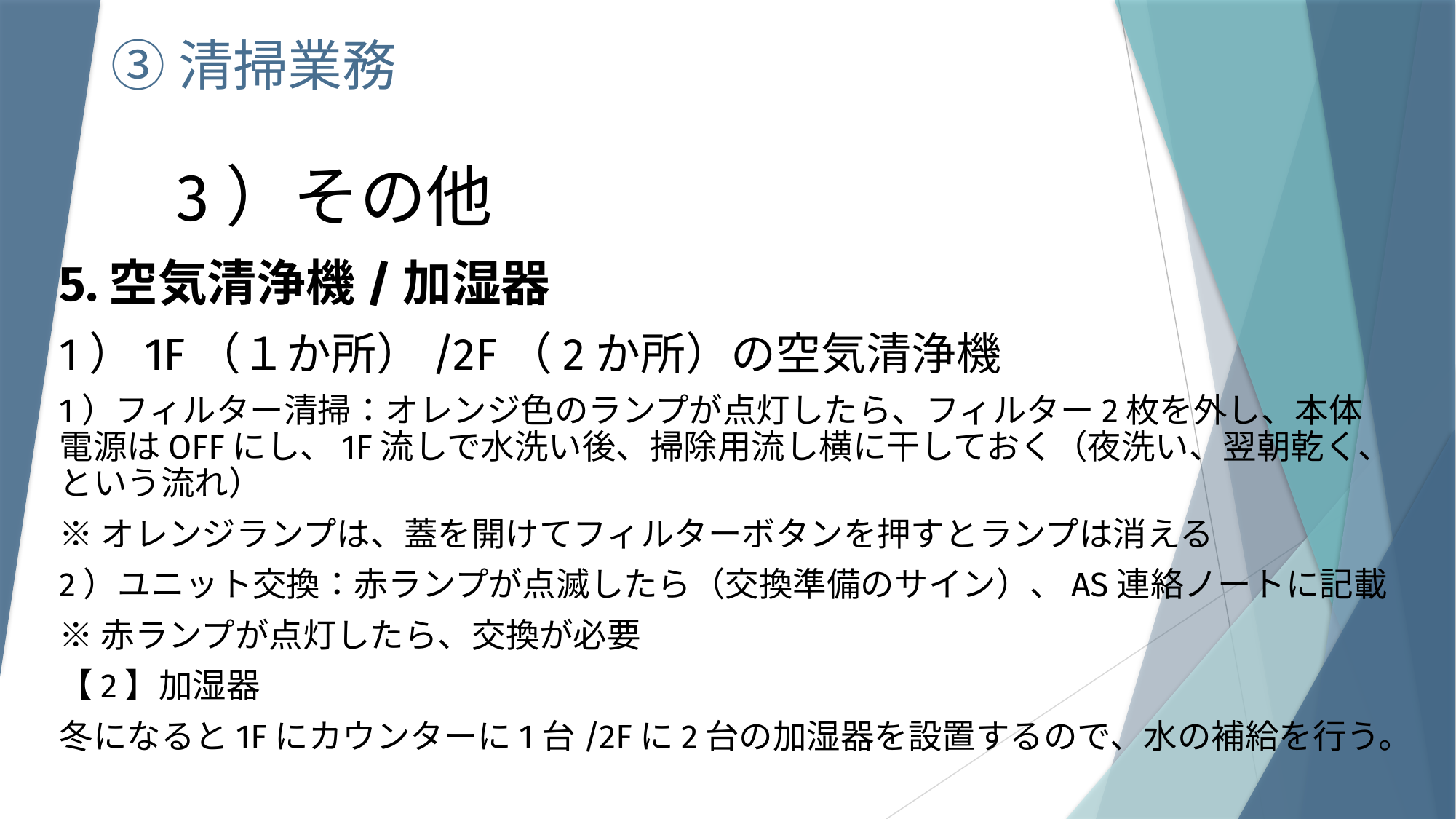

③清掃業務
3）その他
5.空気清浄機/加湿器
1）1F（１か所）/2F（2か所）の空気清浄機
1）フィルター清掃：オレンジ色のランプが点灯したら、フィルター2枚を外し、本体電源はOFFにし、1F流しで水洗い後、掃除用流し横に干しておく（夜洗い、翌朝乾く、という流れ）
※オレンジランプは、蓋を開けてフィルターボタンを押すとランプは消える
2）ユニット交換：赤ランプが点滅したら（交換準備のサイン）、AS連絡ノートに記載
※赤ランプが点灯したら、交換が必要
【2】加湿器
冬になると1Fにカウンターに1台/2Fに2台の加湿器を設置するので、水の補給を行う。